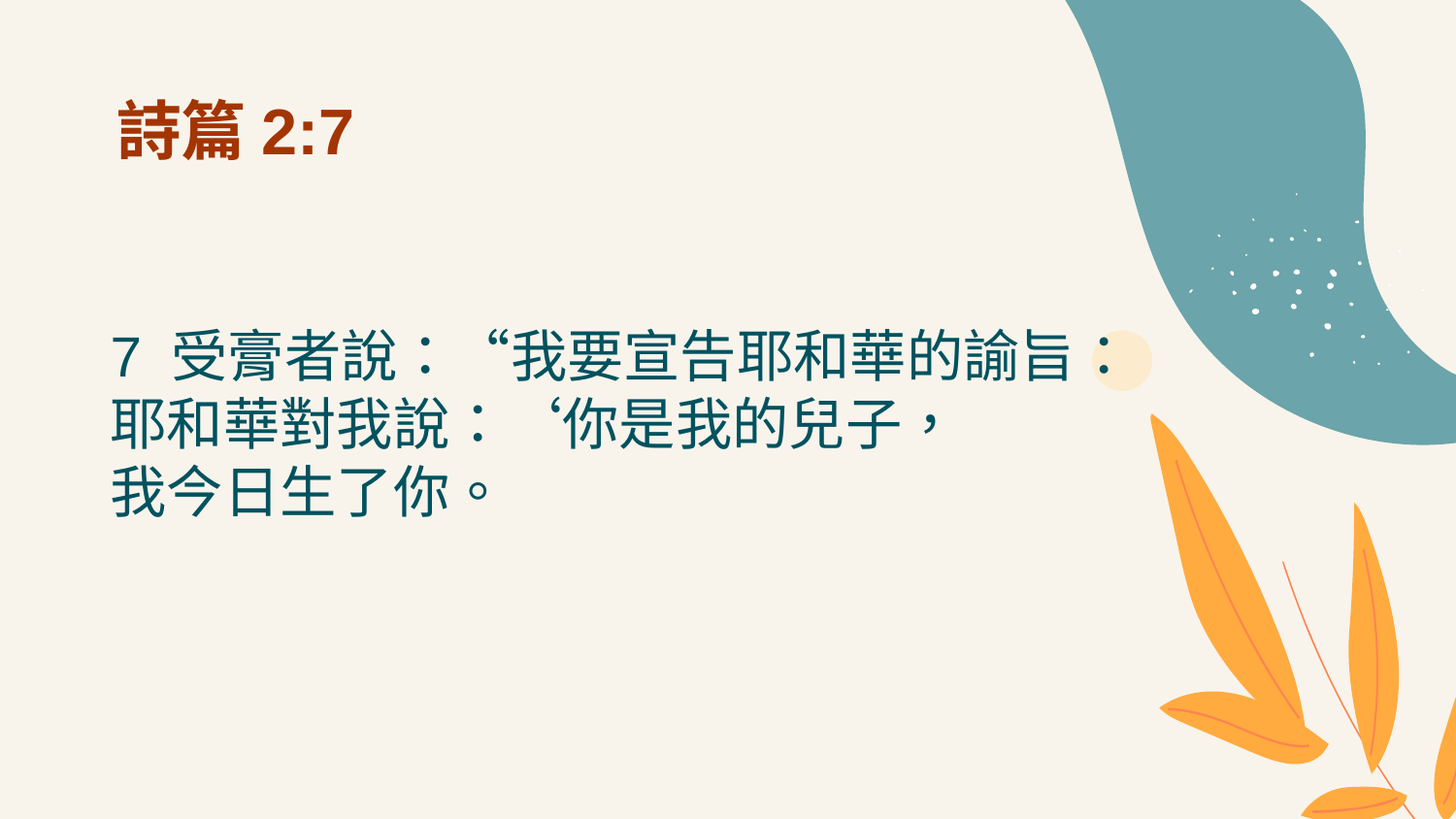

# 詩篇2:7
7 受膏者說：“我要宣告耶和華的諭旨：
耶和華對我說：‘你是我的兒子，
我今日生了你。